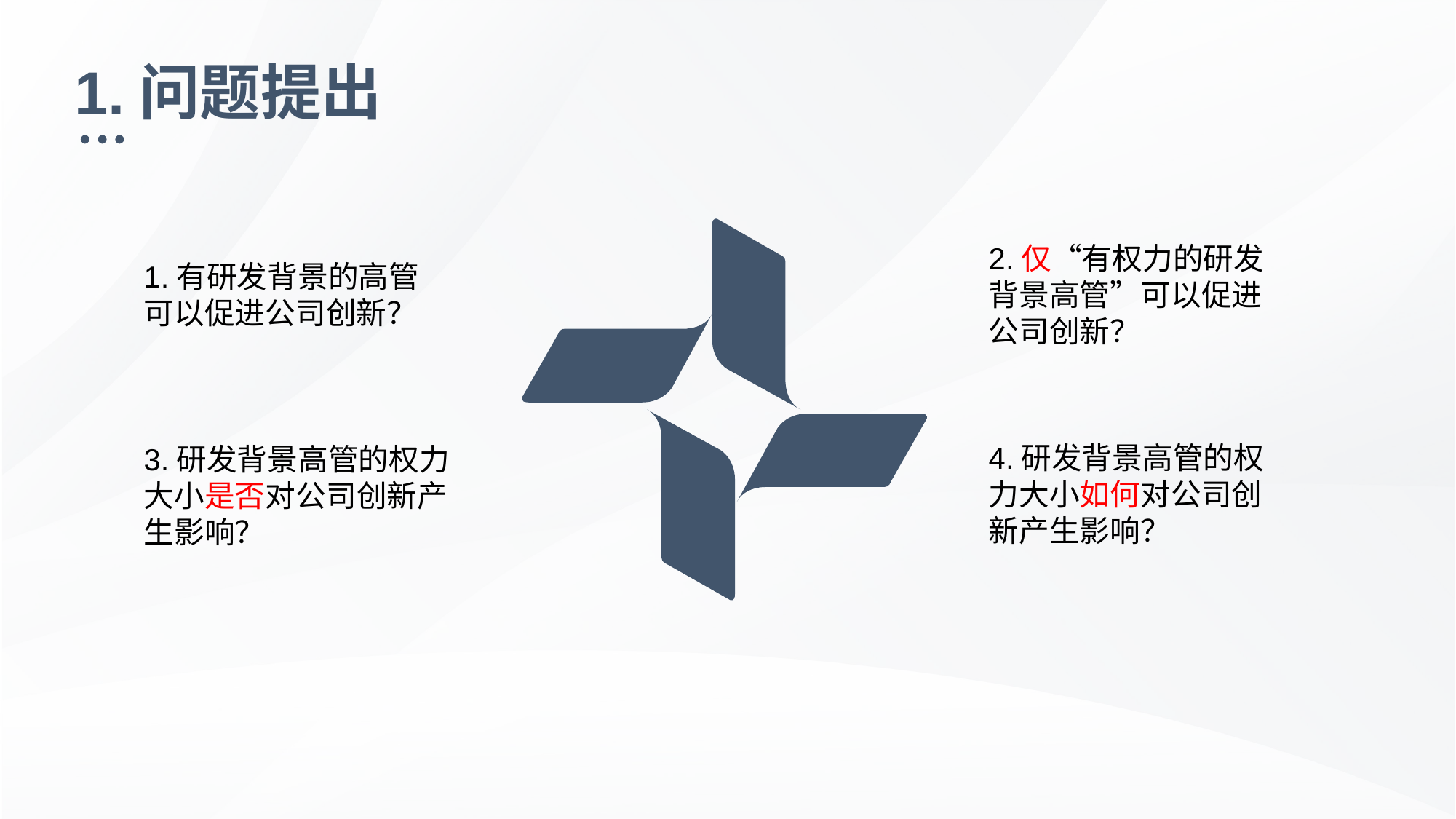

1.问题提出

1.有研发背景的高管可以促进公司创新？
2.仅“有权力的研发背景高管”可以促进公司创新？

3.研发背景高管的权力大小是否对公司创新产生影响？
4.研发背景高管的权力大小如何对公司创新产生影响？